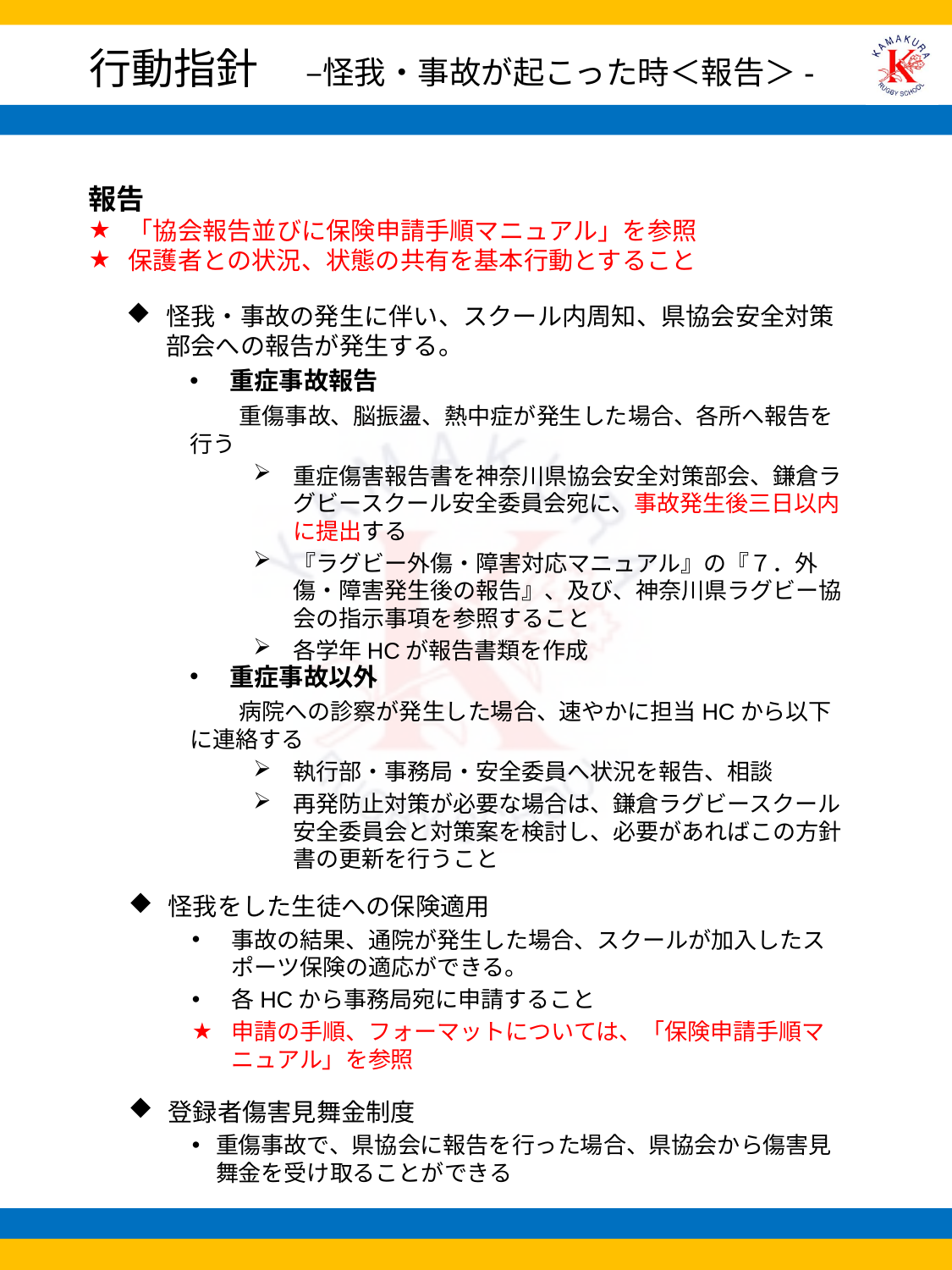

# 行動指針　–怪我・事故が起こった時＜報告＞-
報告
「協会報告並びに保険申請手順マニュアル」を参照
保護者との状況、状態の共有を基本行動とすること
怪我・事故の発生に伴い、スクール内周知、県協会安全対策部会への報告が発生する。
重症事故報告
　　重傷事故、脳振盪、熱中症が発生した場合、各所へ報告を行う
重症傷害報告書を神奈川県協会安全対策部会、鎌倉ラグビースクール安全委員会宛に、事故発生後三日以内に提出する
『ラグビー外傷・障害対応マニュアル』の『７．外傷・障害発生後の報告』、及び、神奈川県ラグビー協会の指示事項を参照すること
各学年HCが報告書類を作成

重症事故以外
　　病院への診察が発生した場合、速やかに担当HCから以下に連絡する
執行部・事務局・安全委員へ状況を報告、相談
再発防止対策が必要な場合は、鎌倉ラグビースクール安全委員会と対策案を検討し、必要があればこの方針書の更新を行うこと
怪我をした生徒への保険適用
事故の結果、通院が発生した場合、スクールが加入したスポーツ保険の適応ができる。
各HCから事務局宛に申請すること
申請の手順、フォーマットについては、「保険申請手順マニュアル」を参照

登録者傷害見舞金制度
重傷事故で、県協会に報告を行った場合、県協会から傷害見舞金を受け取ることができる